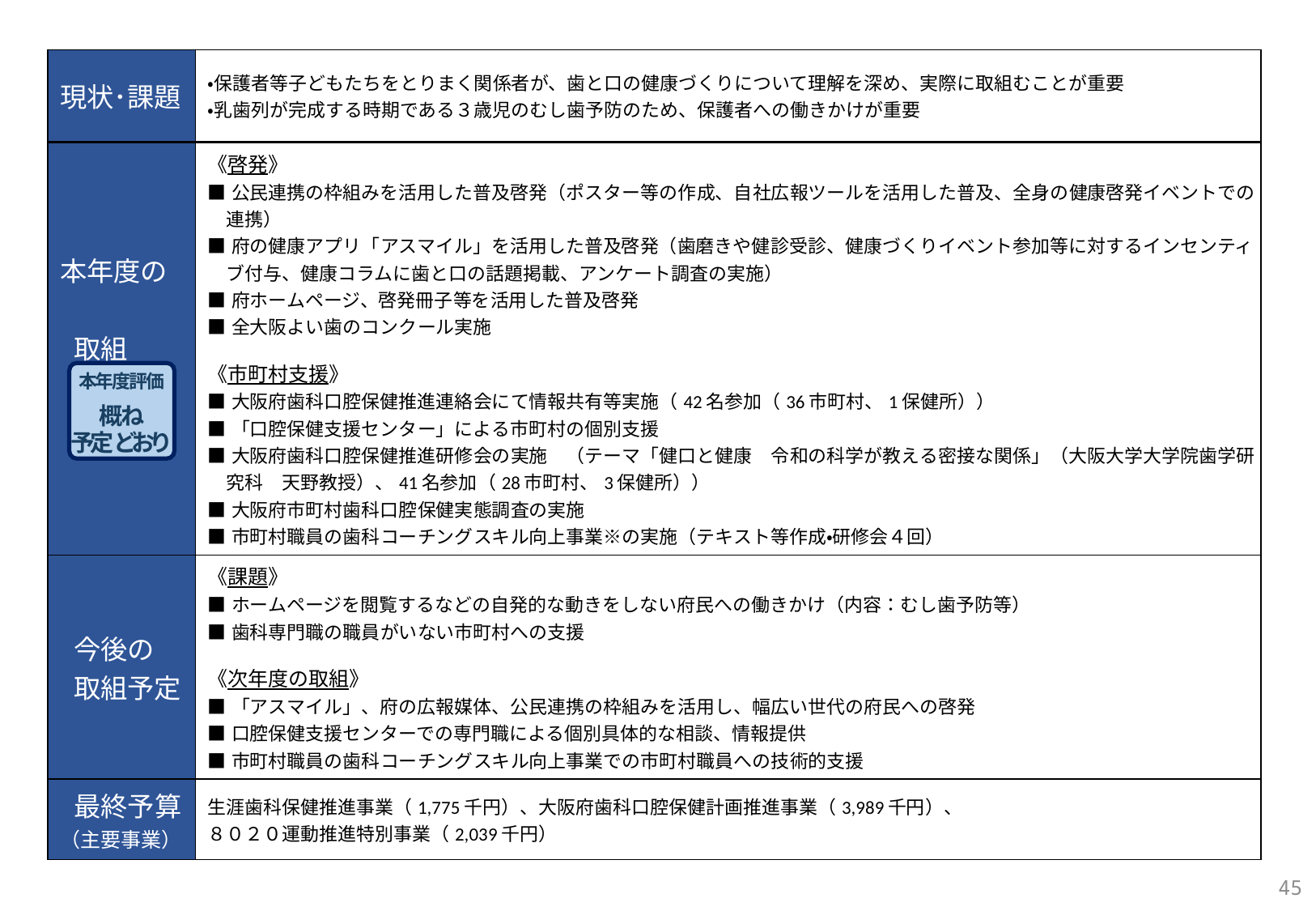

| 現状･課題 | ・保護者等子どもたちをとりまく関係者が、歯と口の健康づくりについて理解を深め、実際に取組むことが重要 ・乳歯列が完成する時期である３歳児のむし歯予防のため、保護者への働きかけが重要 |
| --- | --- |
| 本年度の 取組 | 《啓発》 ■公民連携の枠組みを活用した普及啓発（ポスター等の作成、自社広報ツールを活用した普及、全身の健康啓発イベントでの 　連携） ■府の健康アプリ「アスマイル」を活用した普及啓発（歯磨きや健診受診、健康づくりイベント参加等に対するインセンティ 　ブ付与、健康コラムに歯と口の話題掲載、アンケート調査の実施） ■府ホームページ、啓発冊子等を活用した普及啓発 ■全大阪よい歯のコンクール実施 《市町村支援》 ■大阪府歯科口腔保健推進連絡会にて情報共有等実施（42名参加（36市町村、1保健所）） ■「口腔保健支援センター」による市町村の個別支援 ■大阪府歯科口腔保健推進研修会の実施　（テーマ「健口と健康　令和の科学が教える密接な関係」（大阪大学大学院歯学研 　究科　天野教授）、41名参加（28市町村、3保健所）） ■大阪府市町村歯科口腔保健実態調査の実施 ■市町村職員の歯科コーチングスキル向上事業※の実施（テキスト等作成・研修会４回） |
| --- | --- |
| 今後の 取組予定 | 《課題》 ■ホームページを閲覧するなどの自発的な動きをしない府民への働きかけ（内容：むし歯予防等） ■歯科専門職の職員がいない市町村への支援 《次年度の取組》 ■「アスマイル」、府の広報媒体、公民連携の枠組みを活用し、幅広い世代の府民への啓発 ■口腔保健支援センターでの専門職による個別具体的な相談、情報提供 ■市町村職員の歯科コーチングスキル向上事業での市町村職員への技術的支援 |
| 最終予算 （主要事業） | 生涯歯科保健推進事業（1,775千円）、大阪府歯科口腔保健計画推進事業（3,989千円）、 ８０２０運動推進特別事業（2,039千円） |
本年度評価

概ね
予定どおり
45